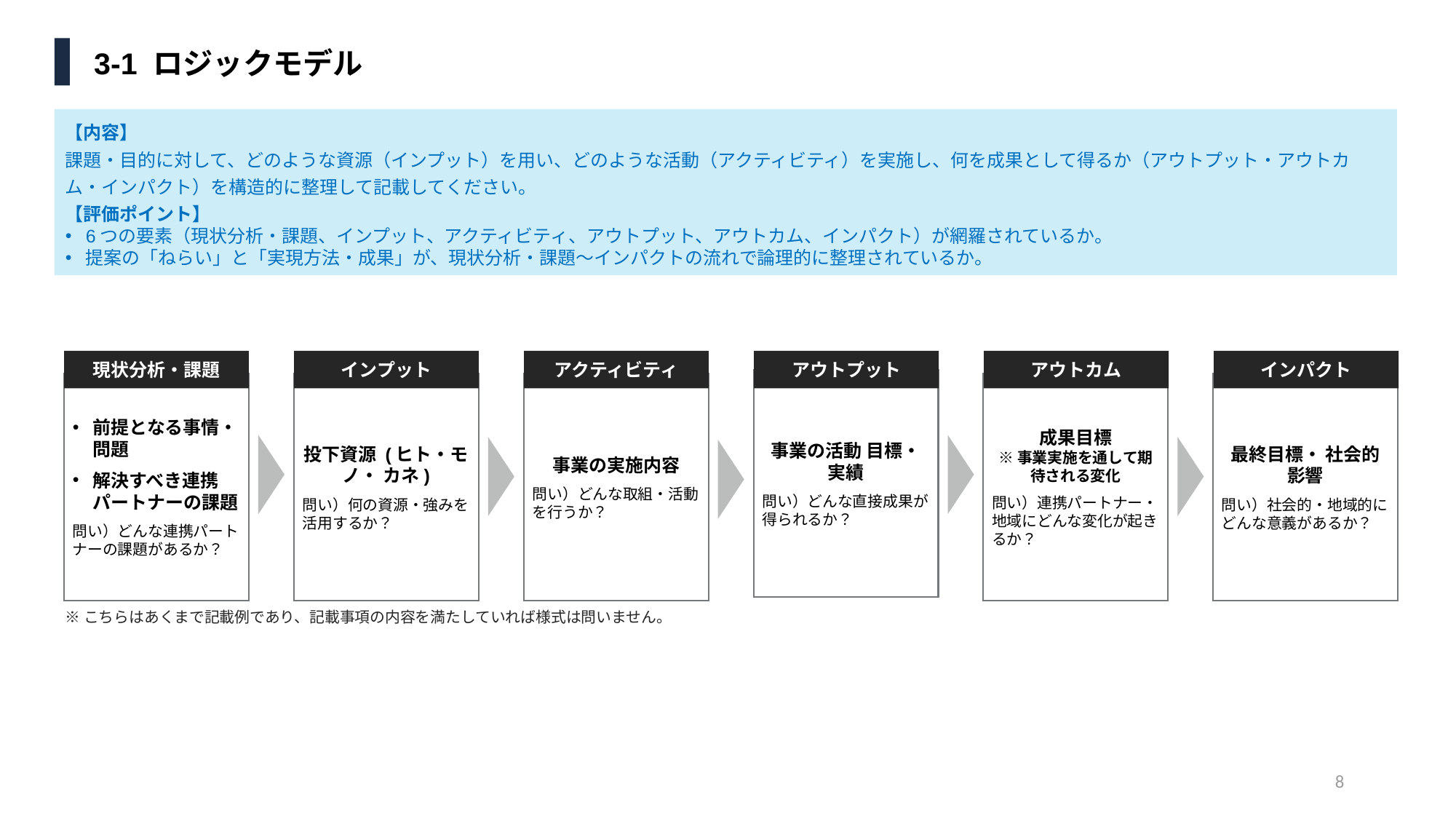

3-1 ロジックモデル
【内容】
課題・目的に対して、どのような資源（インプット）を用い、どのような活動（アクティビティ）を実施し、何を成果として得るか（アウトプット・アウトカム・インパクト）を構造的に整理して記載してください。
【評価ポイント】
6つの要素（現状分析・課題、インプット、アクティビティ、アウトプット、アウトカム、インパクト）が網羅されているか。
提案の「ねらい」と「実現方法・成果」が、現状分析・課題～インパクトの流れで論理的に整理されているか。
現状分析・課題
インプット
アクティビティ
アウトプット
アウトカム
インパクト
事業の活動 目標・実績
問い）どんな直接成果が得られるか？
前提となる事情・問題
解決すべき連携パートナーの課題
問い）どんな連携パートナーの課題があるか？
投下資源 (ヒト・モノ・ カネ)
問い）何の資源・強みを活用するか？
事業の実施内容
問い）どんな取組・活動を行うか？
成果目標
※事業実施を通して期待される変化
問い）連携パートナー・地域にどんな変化が起きるか？
最終目標・ 社会的影響
問い）社会的・地域的にどんな意義があるか？

※こちらはあくまで記載例であり、記載事項の内容を満たしていれば様式は問いません。
8